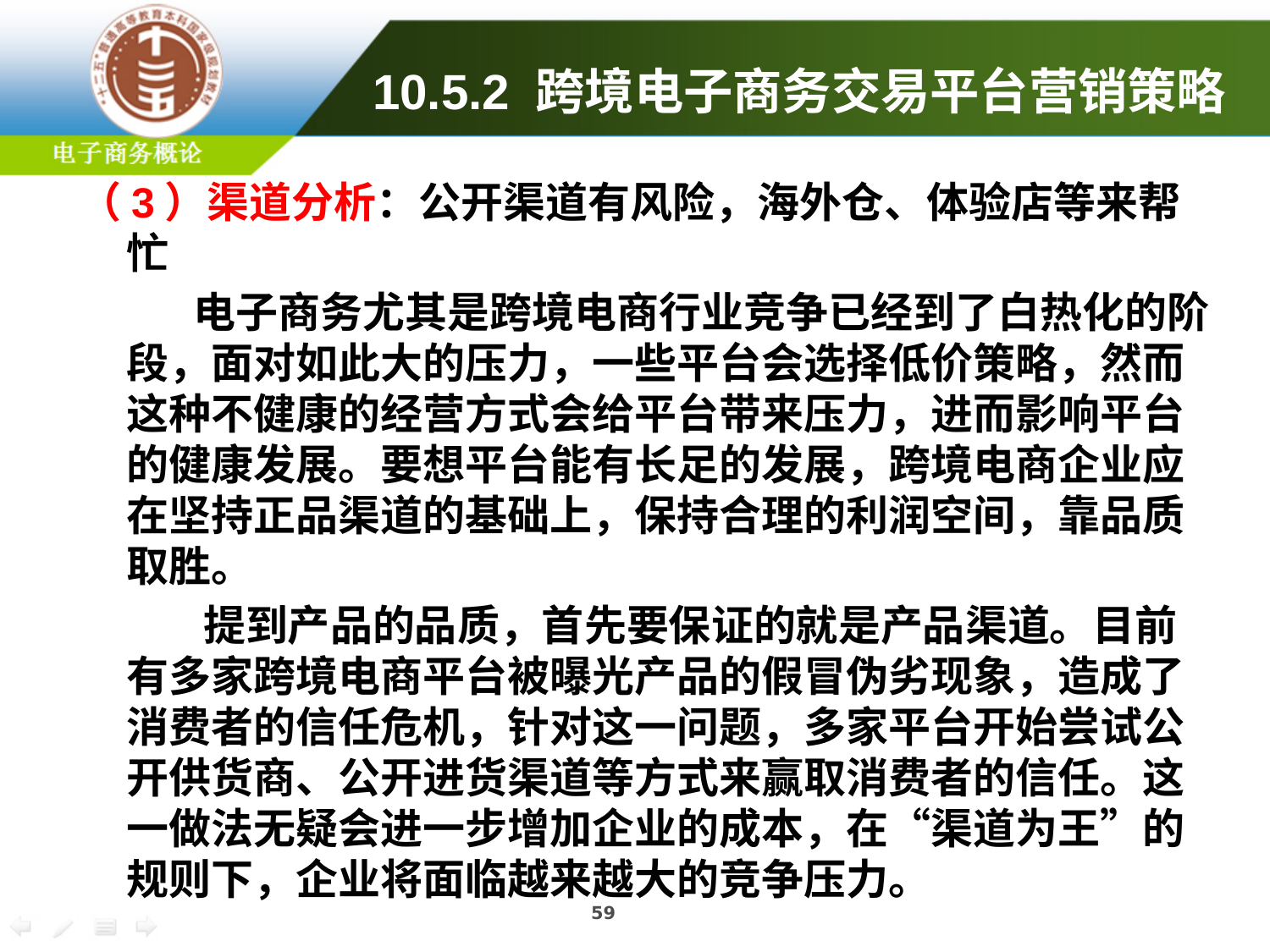

10.5.2 跨境电子商务交易平台营销策略
（3）渠道分析：公开渠道有风险，海外仓、体验店等来帮忙
           电子商务尤其是跨境电商行业竞争已经到了白热化的阶段，面对如此大的压力，一些平台会选择低价策略，然而这种不健康的经营方式会给平台带来压力，进而影响平台的健康发展。要想平台能有长足的发展，跨境电商企业应在坚持正品渠道的基础上，保持合理的利润空间，靠品质取胜。
            提到产品的品质，首先要保证的就是产品渠道。目前有多家跨境电商平台被曝光产品的假冒伪劣现象，造成了消费者的信任危机，针对这一问题，多家平台开始尝试公开供货商、公开进货渠道等方式来赢取消费者的信任。这一做法无疑会进一步增加企业的成本，在“渠道为王”的规则下，企业将面临越来越大的竞争压力。

59